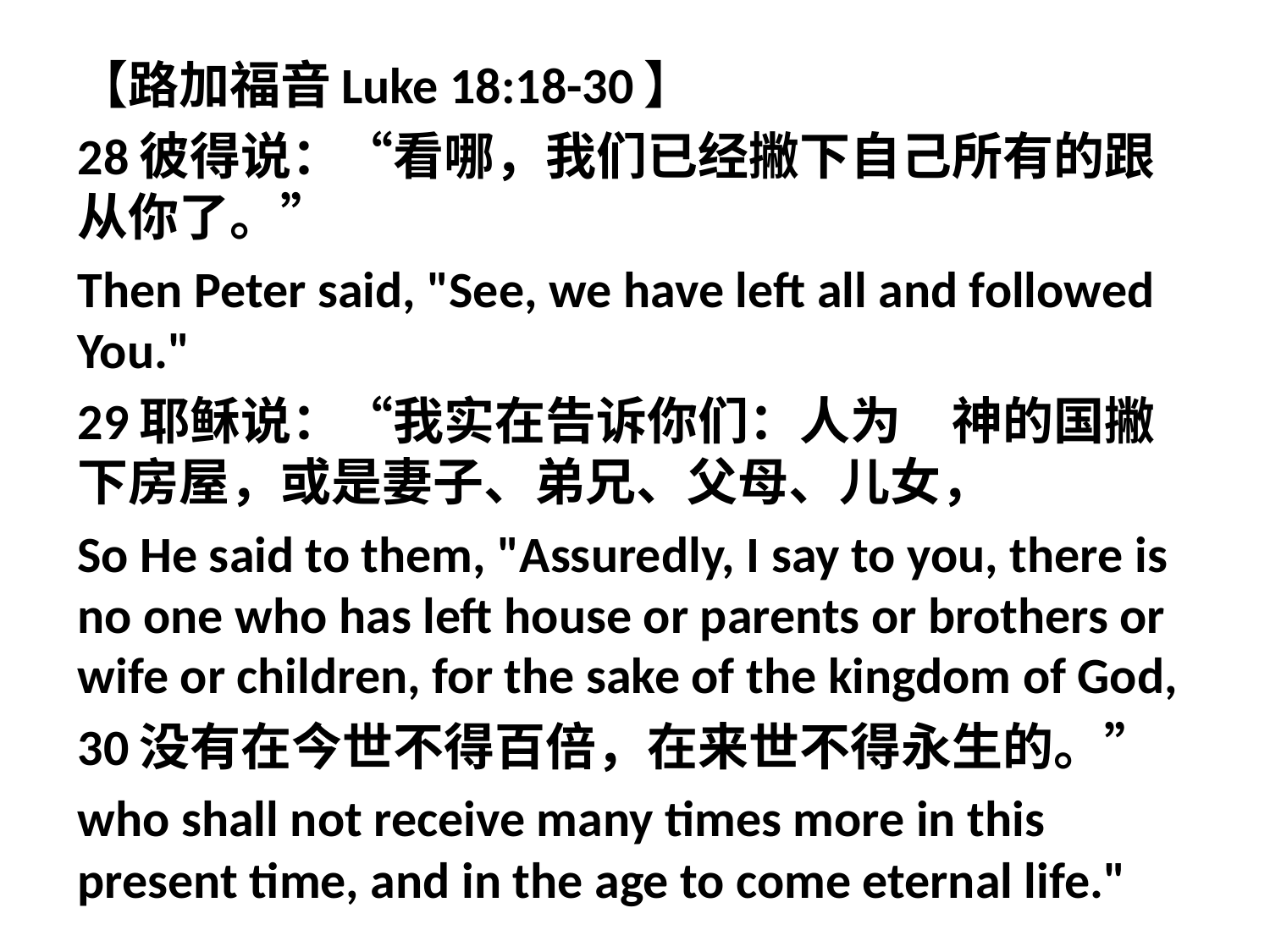

【路加福音Luke 18:18-30】
28彼得说：“看哪，我们已经撇下自己所有的跟从你了。”
Then Peter said, "See, we have left all and followed You."
29耶稣说：“我实在告诉你们：人为　神的国撇下房屋，或是妻子、弟兄、父母、儿女，
So He said to them, "Assuredly, I say to you, there is no one who has left house or parents or brothers or wife or children, for the sake of the kingdom of God,
30没有在今世不得百倍，在来世不得永生的。”
who shall not receive many times more in this present time, and in the age to come eternal life."